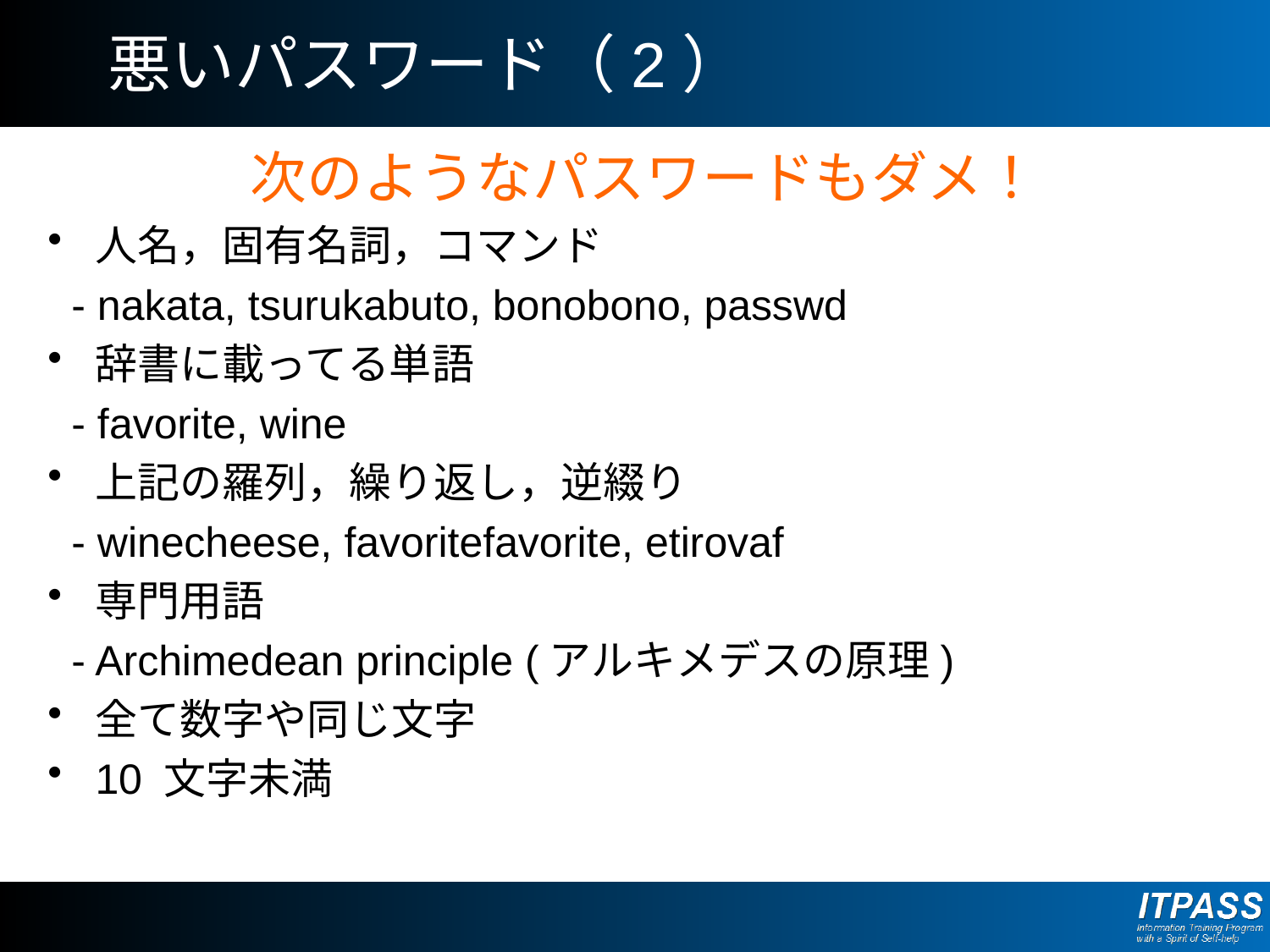

# 悪いパスワード（2）
次のようなパスワードもダメ！
人名，固有名詞，コマンド
  - nakata, tsurukabuto, bonobono, passwd
辞書に載ってる単語
  - favorite, wine
上記の羅列，繰り返し，逆綴り
  - winecheese, favoritefavorite, etirovaf
専門用語
  - Archimedean principle (アルキメデスの原理)
全て数字や同じ文字
10 文字未満